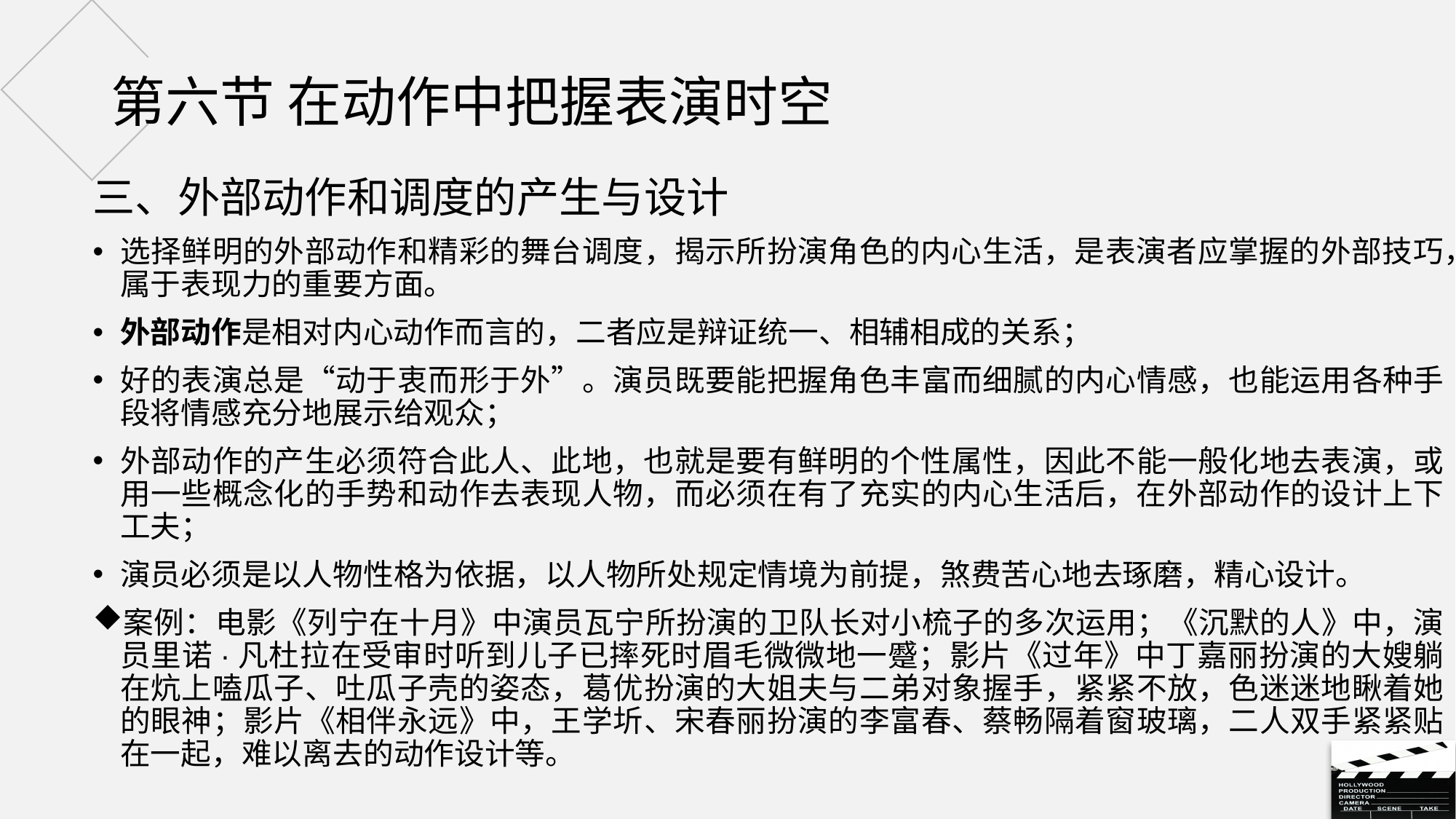

# 第六节 在动作中把握表演时空
三、外部动作和调度的产生与设计
选择鲜明的外部动作和精彩的舞台调度，揭示所扮演角色的内心生活，是表演者应掌握的外部技巧，属于表现力的重要方面。
外部动作是相对内心动作而言的，二者应是辩证统一、相辅相成的关系；
好的表演总是“动于衷而形于外”。演员既要能把握角色丰富而细腻的内心情感，也能运用各种手段将情感充分地展示给观众；
外部动作的产生必须符合此人、此地，也就是要有鲜明的个性属性，因此不能一般化地去表演，或用一些概念化的手势和动作去表现人物，而必须在有了充实的内心生活后，在外部动作的设计上下工夫；
演员必须是以人物性格为依据，以人物所处规定情境为前提，煞费苦心地去琢磨，精心设计。
案例：电影《列宁在十月》中演员瓦宁所扮演的卫队长对小梳子的多次运用；《沉默的人》中，演员里诺·凡杜拉在受审时听到儿子已摔死时眉毛微微地一蹙；影片《过年》中丁嘉丽扮演的大嫂躺在炕上嗑瓜子、吐瓜子壳的姿态，葛优扮演的大姐夫与二弟对象握手，紧紧不放，色迷迷地瞅着她的眼神；影片《相伴永远》中，王学圻、宋春丽扮演的李富春、蔡畅隔着窗玻璃，二人双手紧紧贴在一起，难以离去的动作设计等。